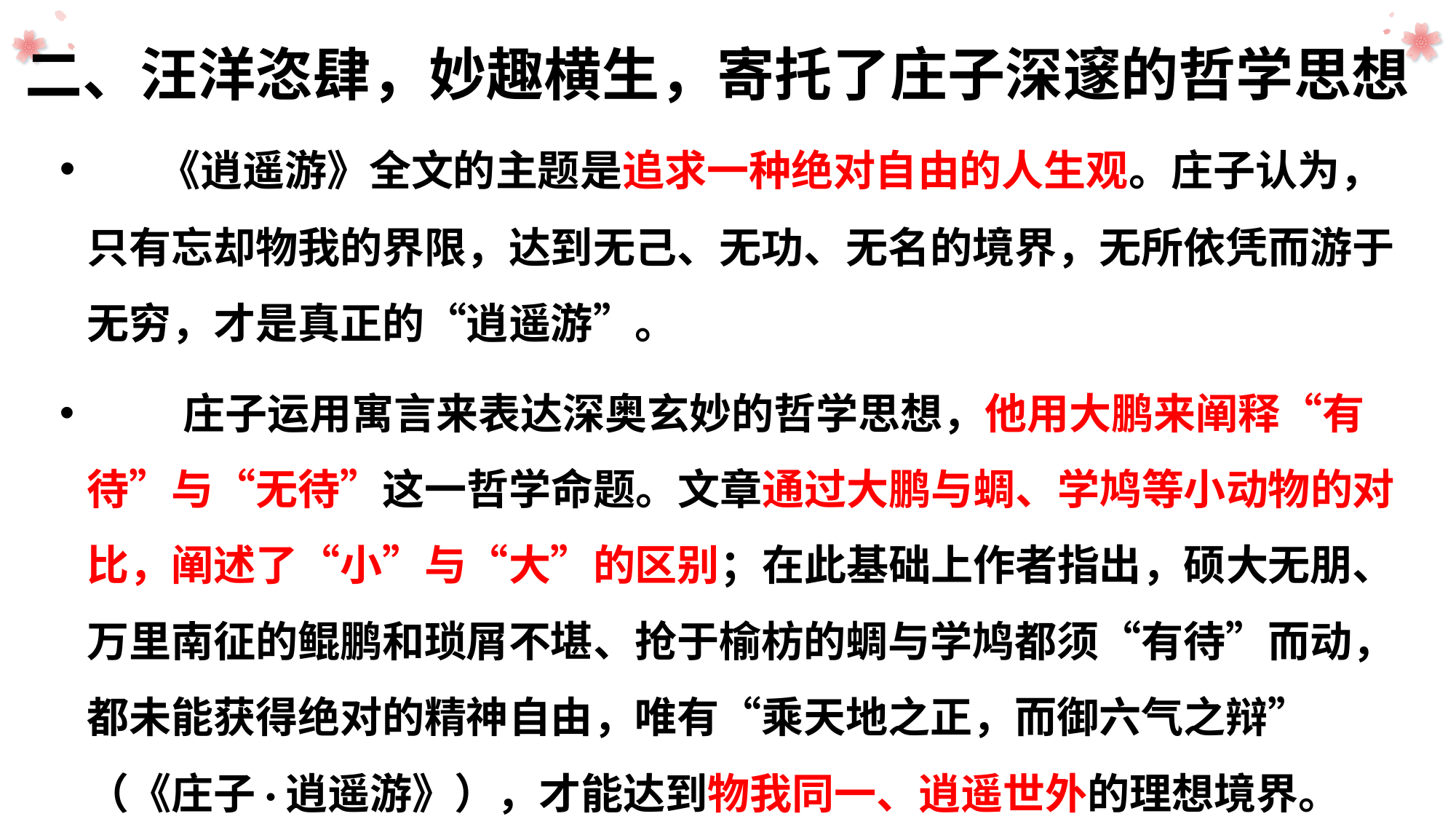

# 二、汪洋恣肆，妙趣横生，寄托了庄子深邃的哲学思想
      《逍遥游》全文的主题是追求一种绝对自由的人生观。庄子认为，只有忘却物我的界限，达到无己、无功、无名的境界，无所依凭而游于无穷，才是真正的“逍遥游”。
         庄子运用寓言来表达深奥玄妙的哲学思想，他用大鹏来阐释“有待”与“无待”这一哲学命题。文章通过大鹏与蜩、学鸠等小动物的对比，阐述了“小”与“大”的区别；在此基础上作者指出，硕大无朋、万里南征的鲲鹏和琐屑不堪、抢于榆枋的蜩与学鸠都须“有待”而动，都未能获得绝对的精神自由，唯有“乘天地之正，而御六气之辩”（《庄子·逍遥游》），才能达到物我同一、逍遥世外的理想境界。